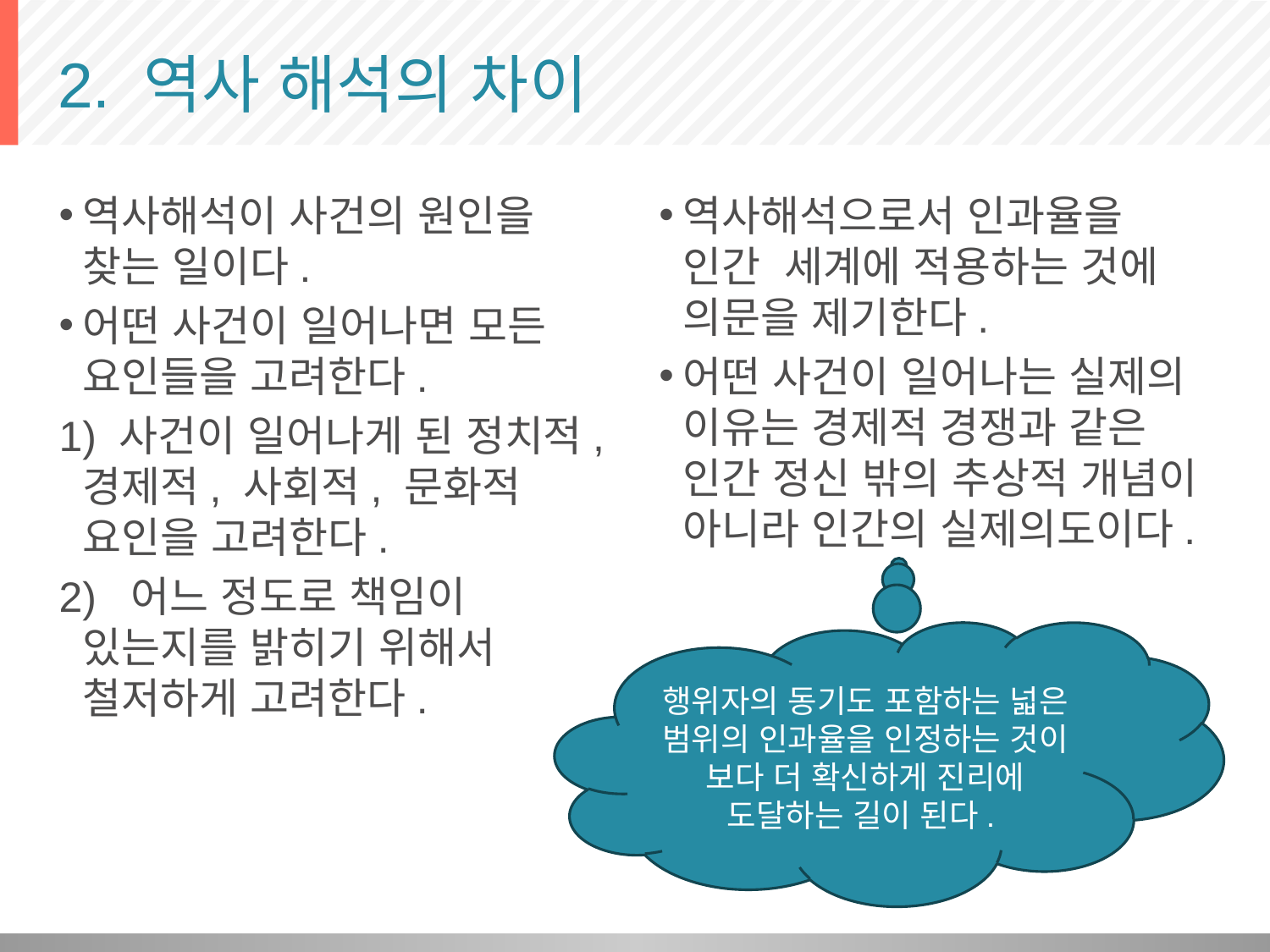

# 2. 역사 해석의 차이
역사해석이 사건의 원인을 찾는 일이다.
어떤 사건이 일어나면 모든 요인들을 고려한다.
1) 사건이 일어나게 된 정치적, 경제적, 사회적, 문화적 요인을 고려한다.
2)  어느 정도로 책임이 있는지를 밝히기 위해서 철저하게 고려한다.
역사해석으로서 인과율을 인간  세계에 적용하는 것에 의문을 제기한다.
어떤 사건이 일어나는 실제의 이유는 경제적 경쟁과 같은 인간 정신 밖의 추상적 개념이 아니라 인간의 실제의도이다.
행위자의 동기도 포함하는 넓은 범위의 인과율을 인정하는 것이 보다 더 확신하게 진리에 도달하는 길이 된다.